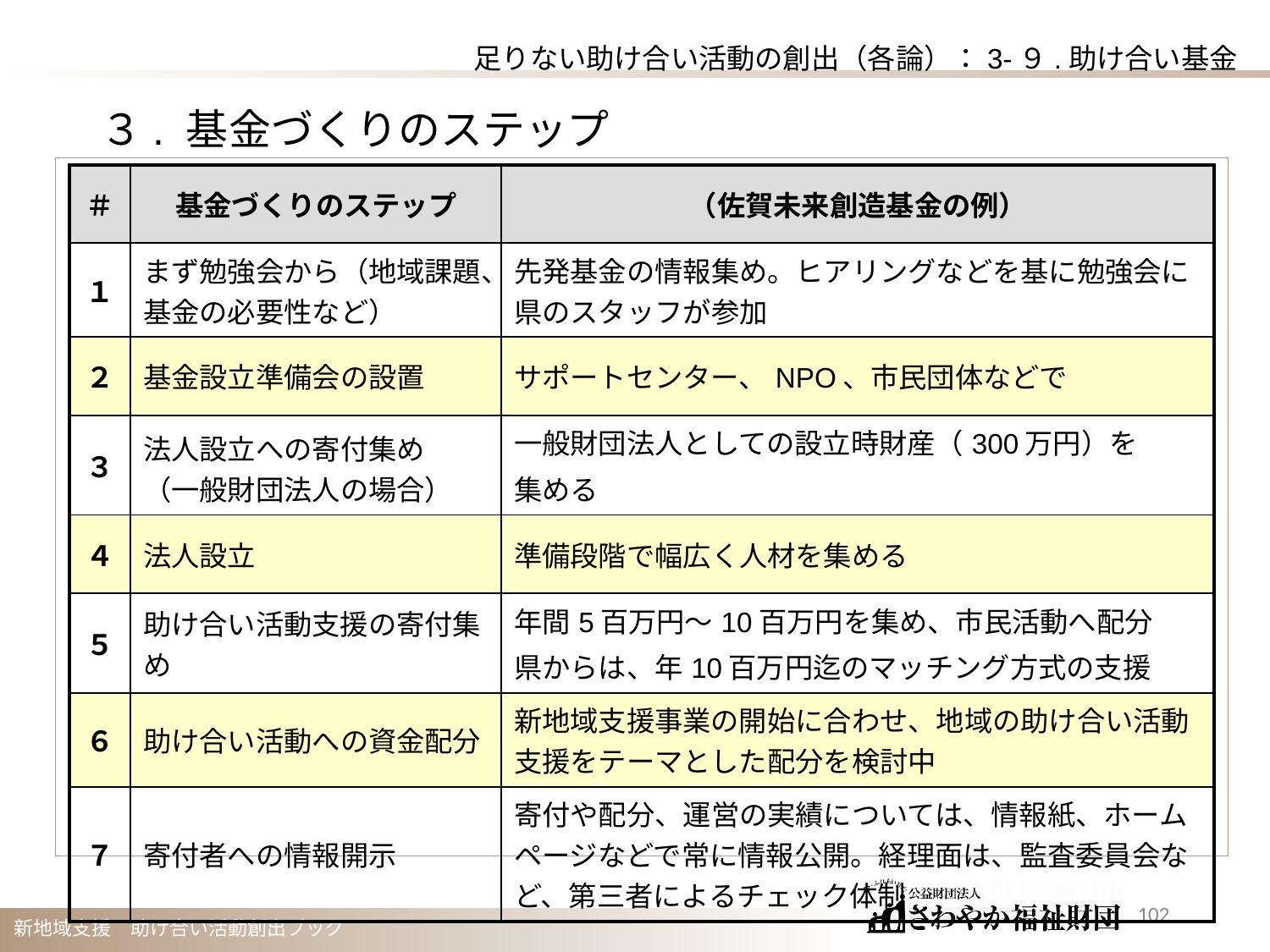

足りない助け合い活動の創出（各論）：3-９.助け合い基金
３. 基金づくりのステップ

| ＃ | 基金づくりのステップ | （佐賀未来創造基金の例） |
| --- | --- | --- |
| １ | まず勉強会から（地域課題、基金の必要性など） | 先発基金の情報集め。ヒアリングなどを基に勉強会に県のスタッフが参加 |
| ２ | 基金設立準備会の設置 | サポートセンター、NPO、市民団体などで |
| ３ | 法人設立への寄付集め （一般財団法人の場合） | 一般財団法人としての設立時財産（300万円）を 集める |
| ４ | 法人設立 | 準備段階で幅広く人材を集める |
| ５ | 助け合い活動支援の寄付集め | 年間5百万円～10百万円を集め、市民活動へ配分 県からは、年10百万円迄のマッチング方式の支援 |
| ６ | 助け合い活動への資金配分 | 新地域支援事業の開始に合わせ、地域の助け合い活動支援をテーマとした配分を検討中 |
| ７ | 寄付者への情報開示 | 寄付や配分、運営の実績については、情報紙、ホームページなどで常に情報公開。経理面は、監査委員会など、第三者によるチェック体制 |
102